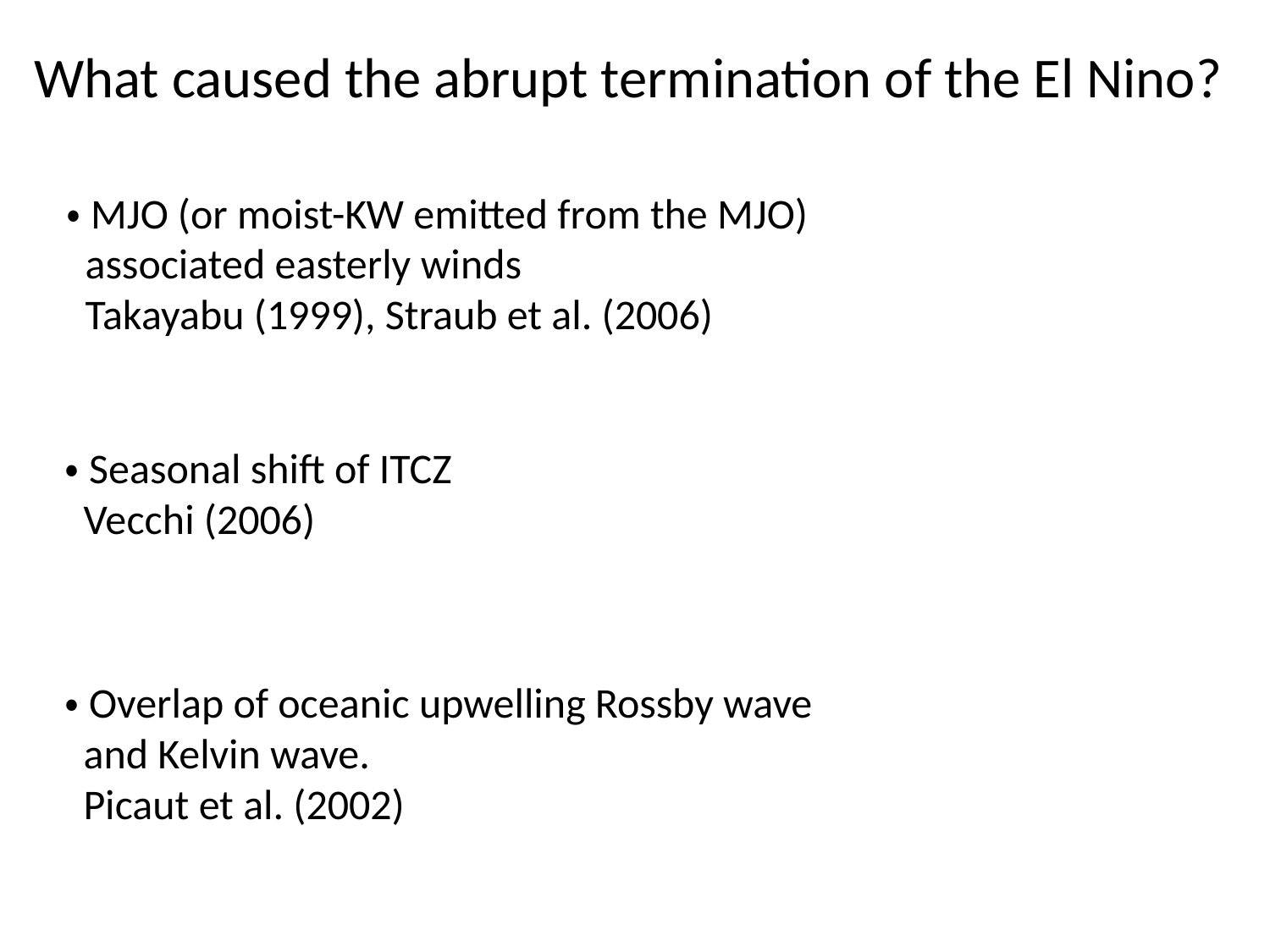

What caused the abrupt termination of the El Nino?
・MJO (or moist-KW emitted from the MJO)
  associated easterly winds
  Takayabu (1999), Straub et al. (2006)

・Seasonal shift of ITCZ
  Vecchi (2006)

・Overlap of oceanic upwelling Rossby wave
  and Kelvin wave.
  Picaut et al. (2002)